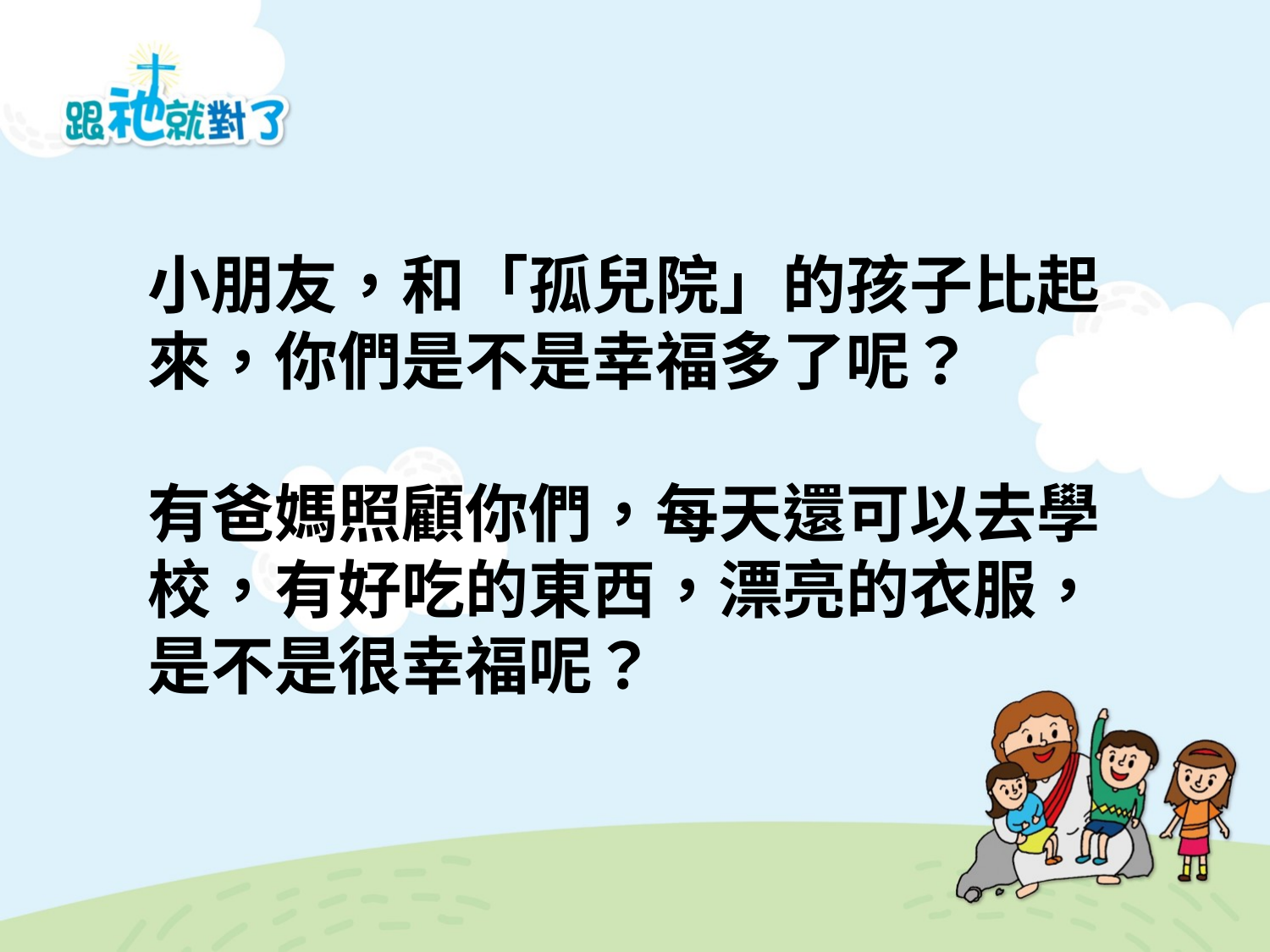

小朋友，和「孤兒院」的孩子比起來，你們是不是幸福多了呢？

有爸媽照顧你們，每天還可以去學校，有好吃的東西，漂亮的衣服，是不是很幸福呢？